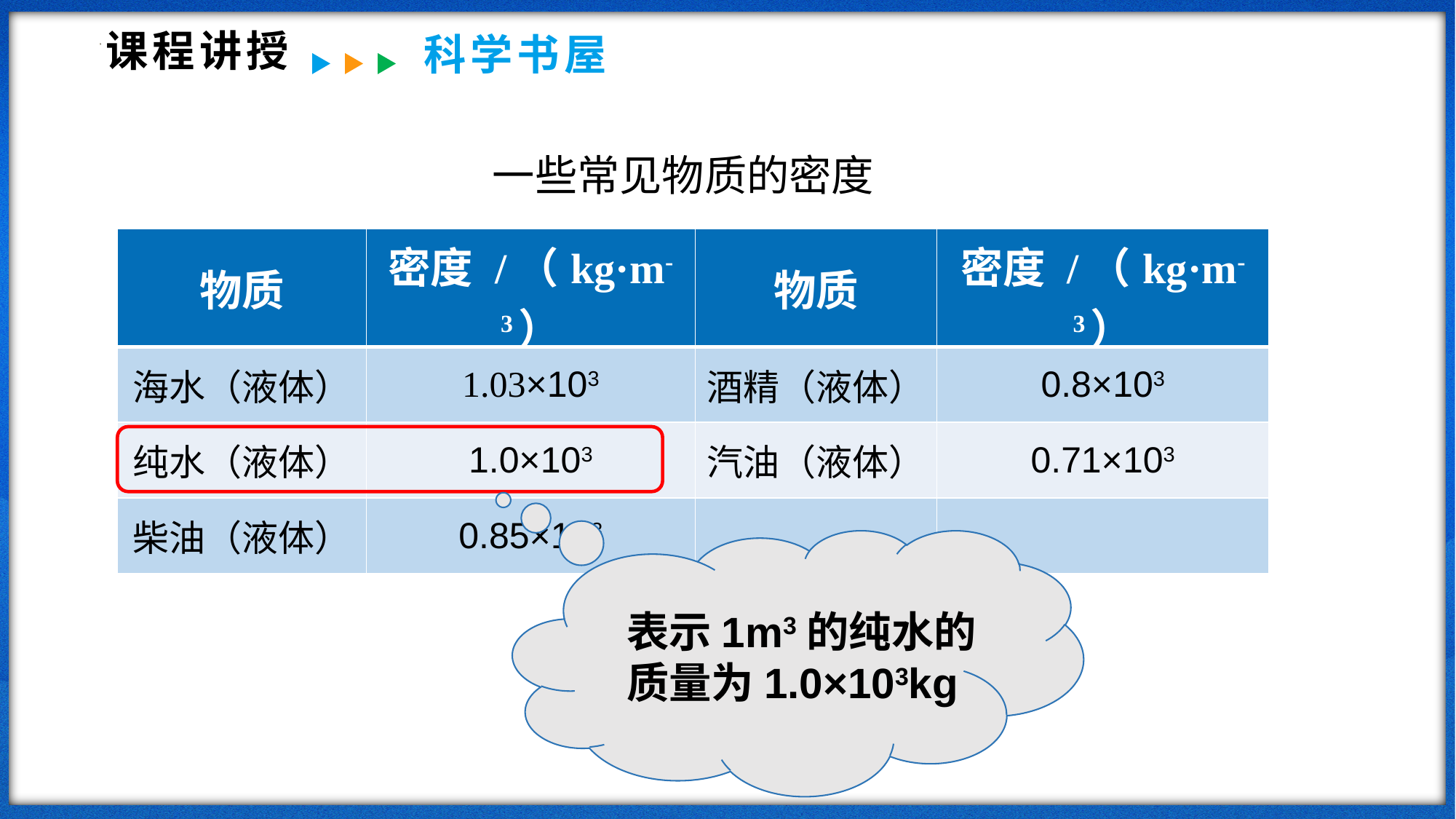

课程讲授
科学书屋

一些常见物质的密度
| 物质 | 密度 /（kg·m-3） | 物质 | 密度 /（kg·m-3） |
| --- | --- | --- | --- |
| 海水（液体） | 1.03×103 | 酒精（液体） | 0.8×103 |
| 纯水（液体） | 1.0×103 | 汽油（液体） | 0.71×103 |
| 柴油（液体） | 0.85×103 |  |  |

表示1m3的纯水的质量为1.0×103kg